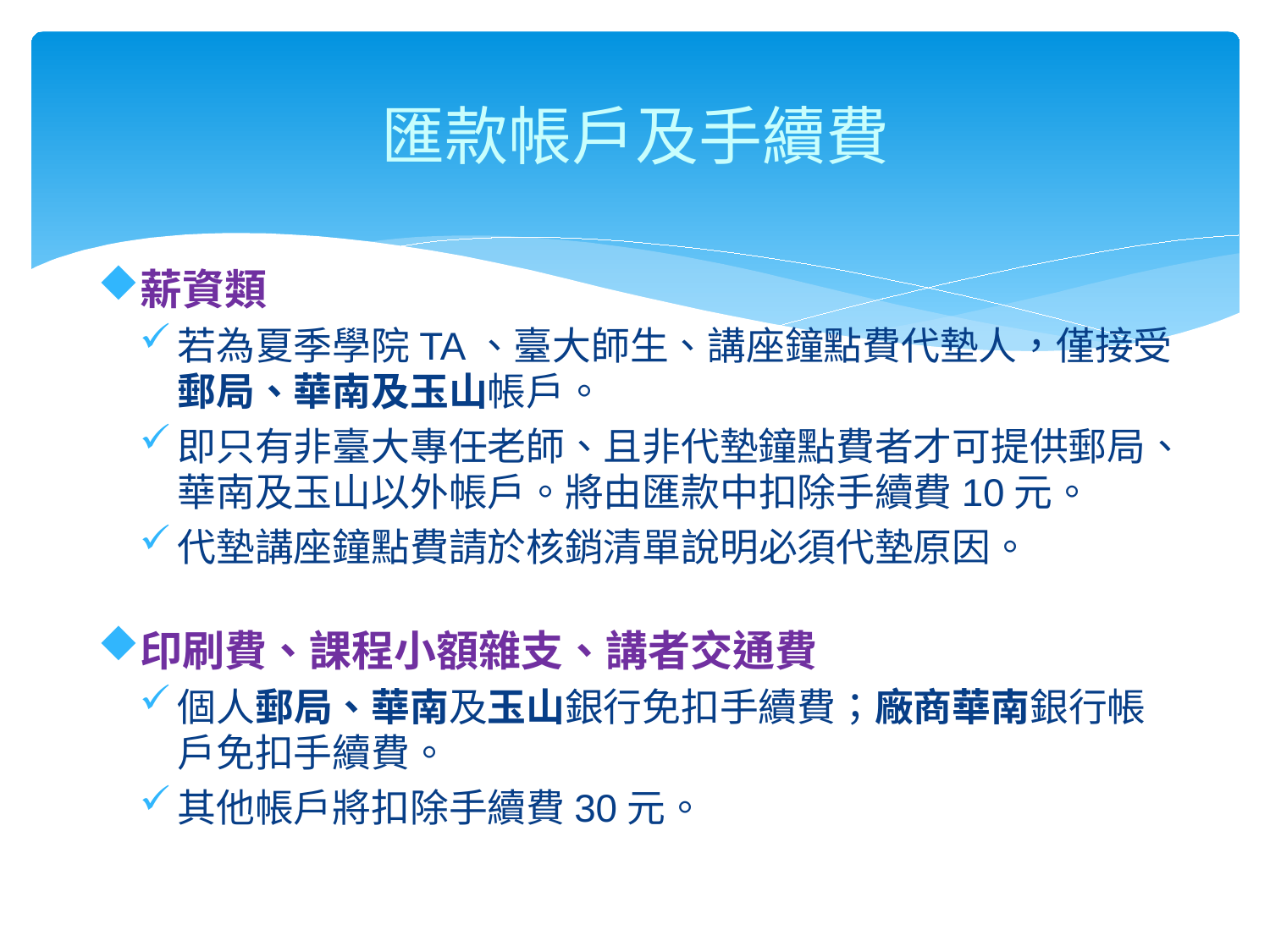

# 匯款帳戶及手續費
薪資類
若為夏季學院TA、臺大師生、講座鐘點費代墊人，僅接受郵局、華南及玉山帳戶。
即只有非臺大專任老師、且非代墊鐘點費者才可提供郵局、華南及玉山以外帳戶。將由匯款中扣除手續費10元。
代墊講座鐘點費請於核銷清單說明必須代墊原因。
印刷費、課程小額雜支、講者交通費
個人郵局、華南及玉山銀行免扣手續費；廠商華南銀行帳戶免扣手續費。
其他帳戶將扣除手續費30元。